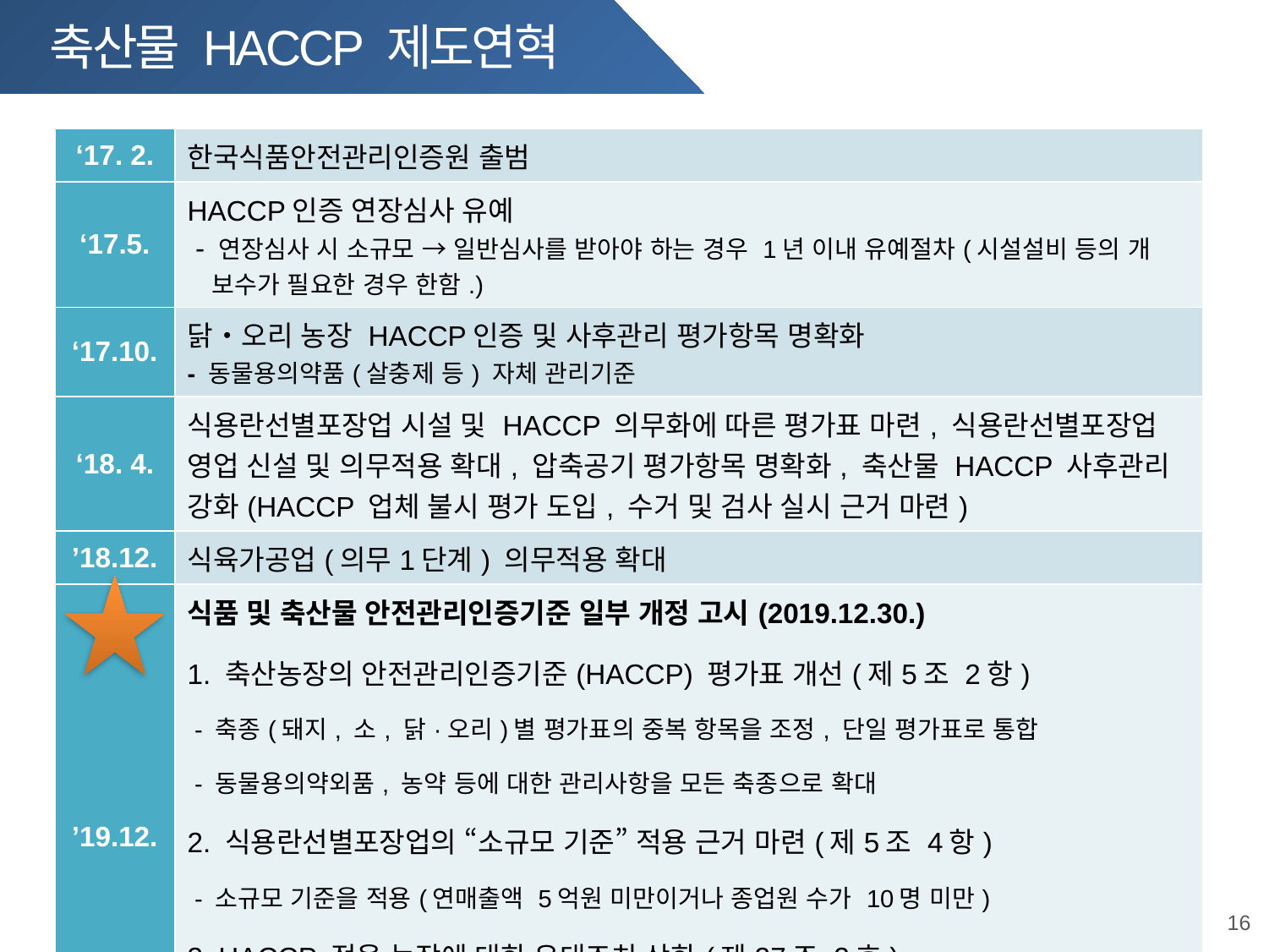

축산물 HACCP 제도연혁
식품위생법
| ‘17. 2. | 한국식품안전관리인증원 출범 |
| --- | --- |
| ‘17.5. | HACCP인증 연장심사 유예 - 연장심사 시 소규모 → 일반심사를 받아야 하는 경우 1년 이내 유예절차(시설설비 등의 개 보수가 필요한 경우 한함.) |
| ‘17.10. | 닭‧오리 농장 HACCP인증 및 사후관리 평가항목 명확화 - 동물용의약품(살충제 등) 자체 관리기준 |
| ‘18. 4. | 식용란선별포장업 시설 및 HACCP 의무화에 따른 평가표 마련, 식용란선별포장업 영업 신설 및 의무적용 확대, 압축공기 평가항목 명확화, 축산물 HACCP 사후관리 강화(HACCP 업체 불시 평가 도입, 수거 및 검사 실시 근거 마련) |
| ’18.12. | 식육가공업(의무1단계) 의무적용 확대 |
| ’19.12. | 식품 및 축산물 안전관리인증기준 일부 개정 고시(2019.12.30.) 1. 축산농장의 안전관리인증기준(HACCP) 평가표 개선(제5조 2항) - 축종(돼지, 소, 닭·오리)별 평가표의 중복 항목을 조정, 단일 평가표로 통합 - 동물용의약외품, 농약 등에 대한 관리사항을 모든 축종으로 확대 2. 식용란선별포장업의 “소규모 기준” 적용 근거 마련(제5조 4항) - 소규모 기준을 적용(연매출액 5억원 미만이거나 종업원 수가 10명 미만) 3. HACCP 적용 농장에 대한 우대조치 상화(제27조 2호) - HACCP 적용 농장에서 생산된 원료를 사용한 축산물의 경우 최종 제품에 농장의 인증 사실을 표시할 수 있도록 함 |

16